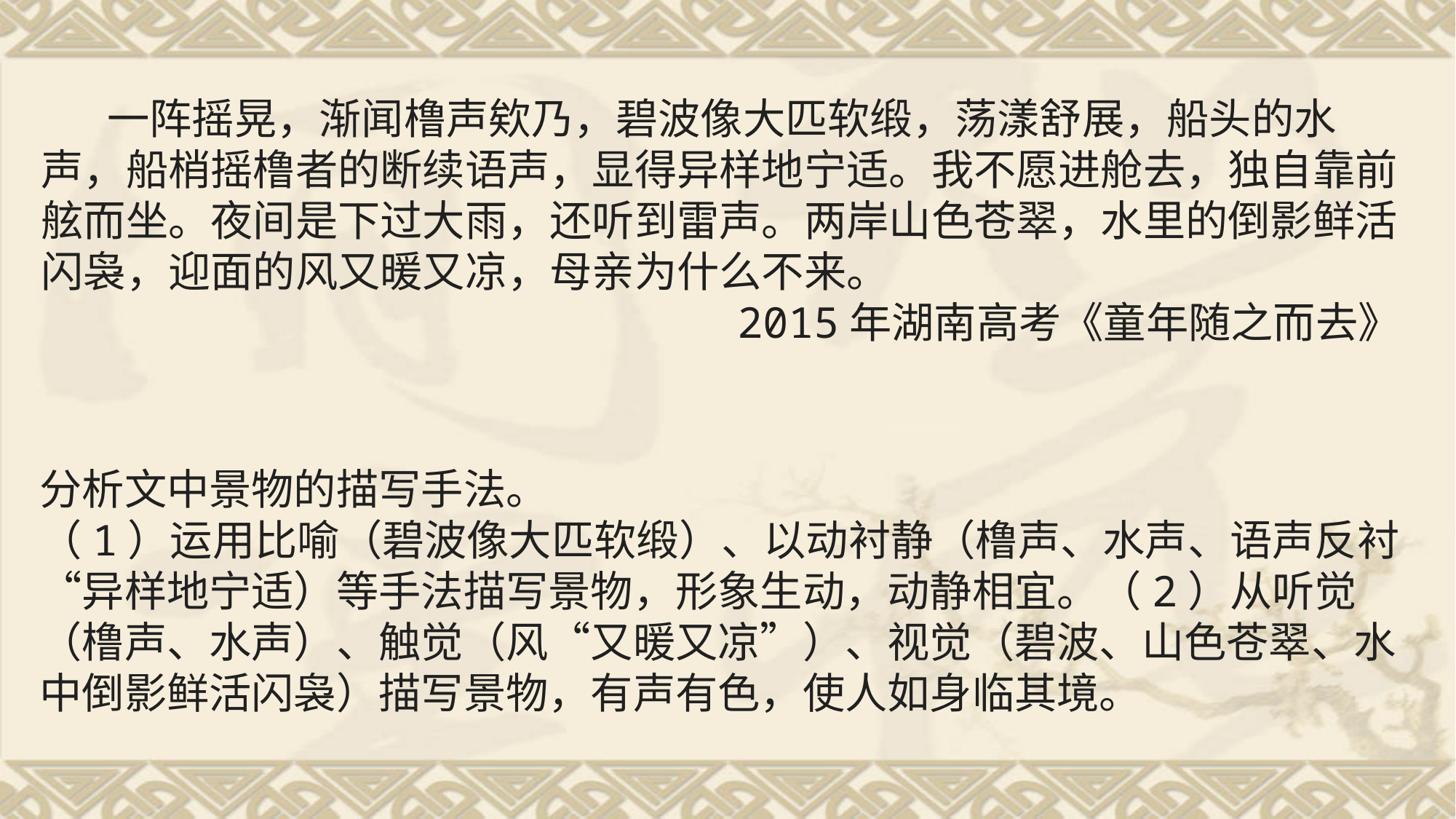

一阵摇晃，渐闻橹声欸乃，碧波像大匹软缎，荡漾舒展，船头的水声，船梢摇橹者的断续语声，显得异样地宁适。我不愿进舱去，独自靠前舷而坐。夜间是下过大雨，还听到雷声。两岸山色苍翠，水里的倒影鲜活闪袅，迎面的风又暖又凉，母亲为什么不来。
2015年湖南高考《童年随之而去》
分析文中景物的描写手法。
（1）运用比喻（碧波像大匹软缎）、以动衬静（橹声、水声、语声反衬“异样地宁适）等手法描写景物，形象生动，动静相宜。（2）从听觉（橹声、水声）、触觉（风“又暖又凉”）、视觉（碧波、山色苍翠、水中倒影鲜活闪袅）描写景物，有声有色，使人如身临其境。